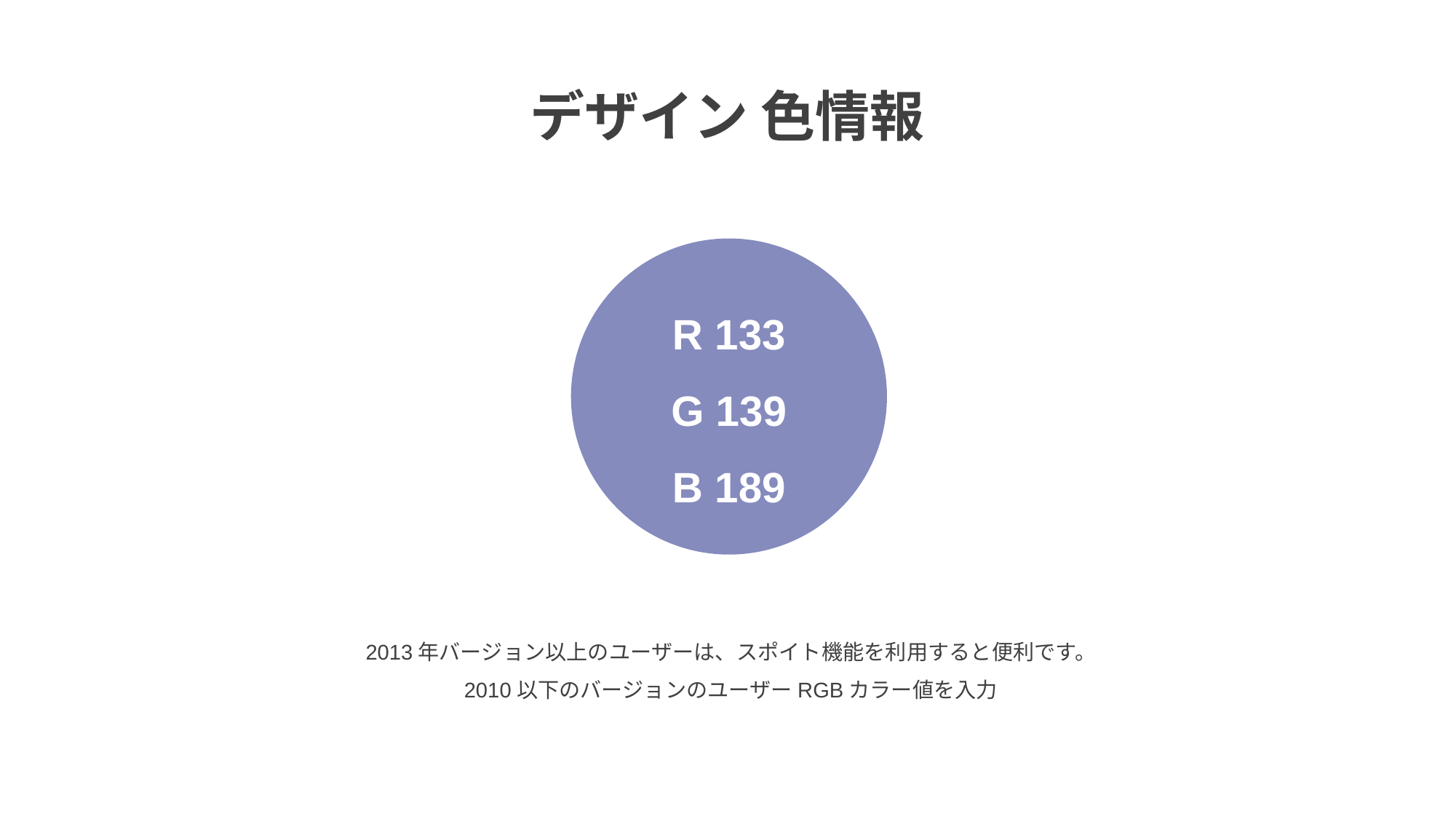

デザイン 色情報
R 133
G 139
B 189
2013年バージョン以上のユーザーは、スポイト機能を利用すると便利です。
2010以下のバージョンのユーザーRGBカラー値を入力